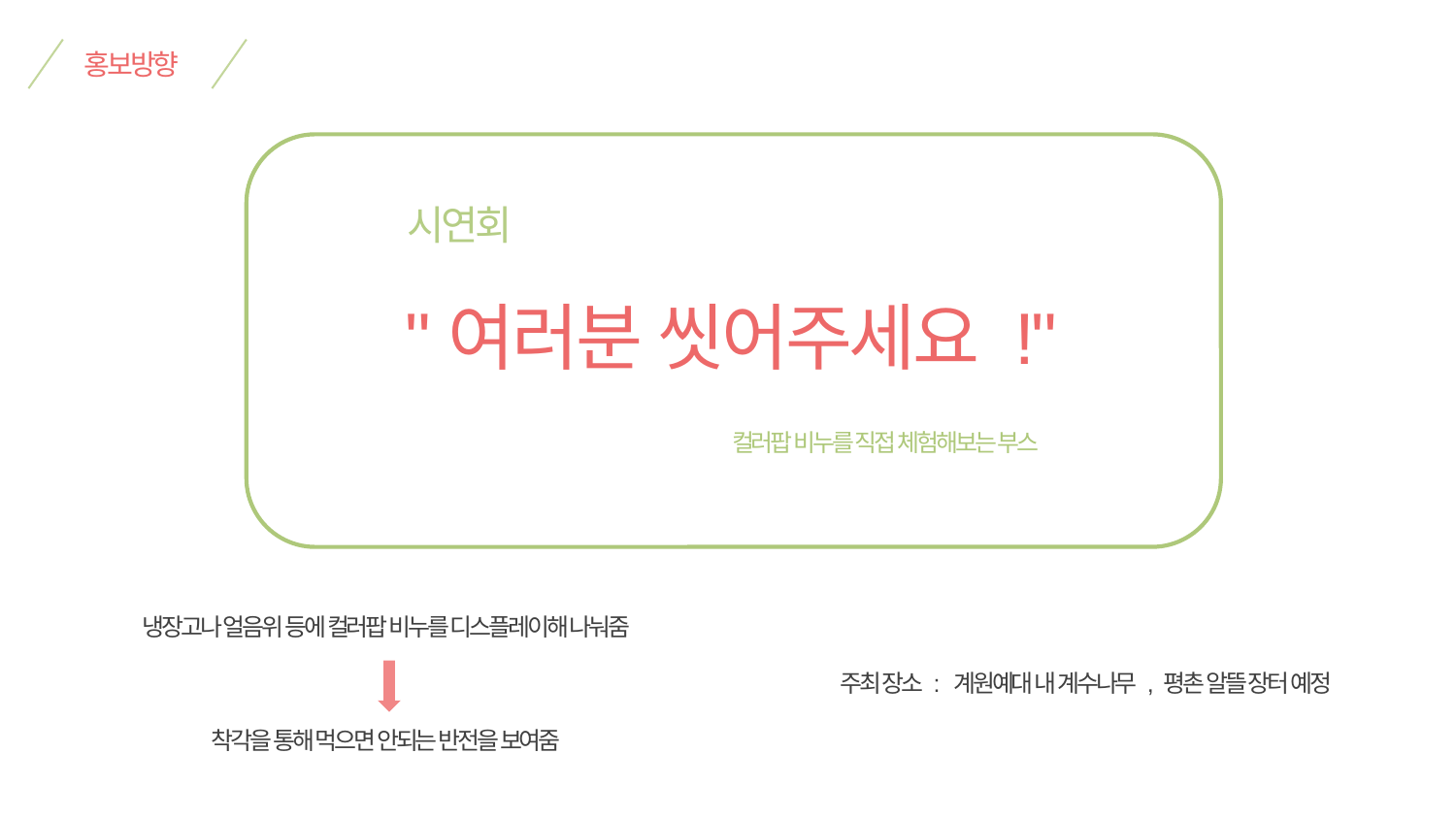

홍보방향

시연회
"여러분 씻어주세요 !"
컬러팝 비누를 직접 체험해보는 부스
냉장고나 얼음위 등에 컬러팝 비누를 디스플레이해 나눠줌

주최 장소 :  계원예대 내 계수나무 , 평촌 알뜰 장터 예정
착각을 통해 먹으면 안되는 반전을 보여줌